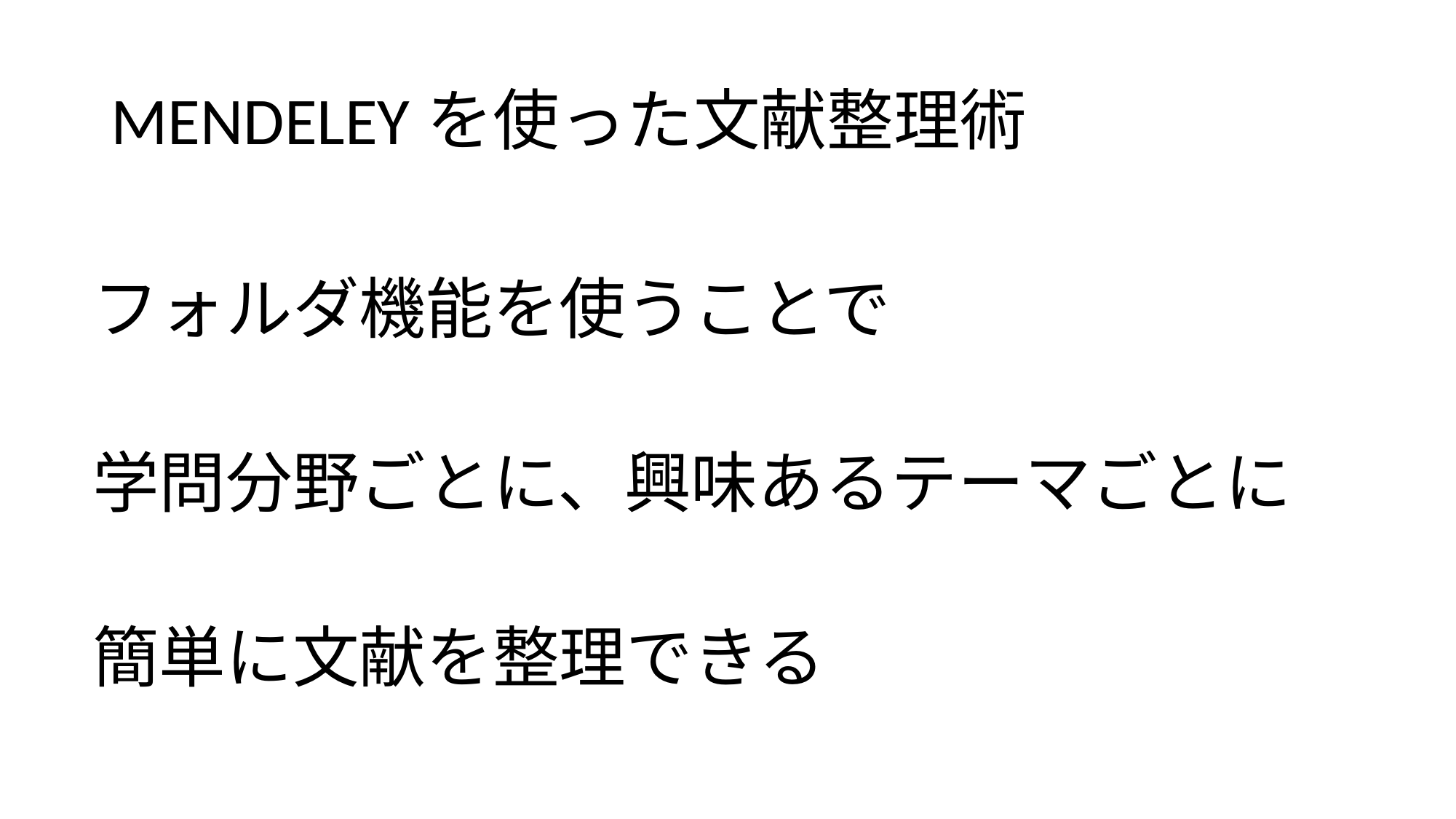

# MENDELEYを使った文献整理術

フォルダ機能を使うことで

学問分野ごとに、興味あるテーマごとに

簡単に文献を整理できる